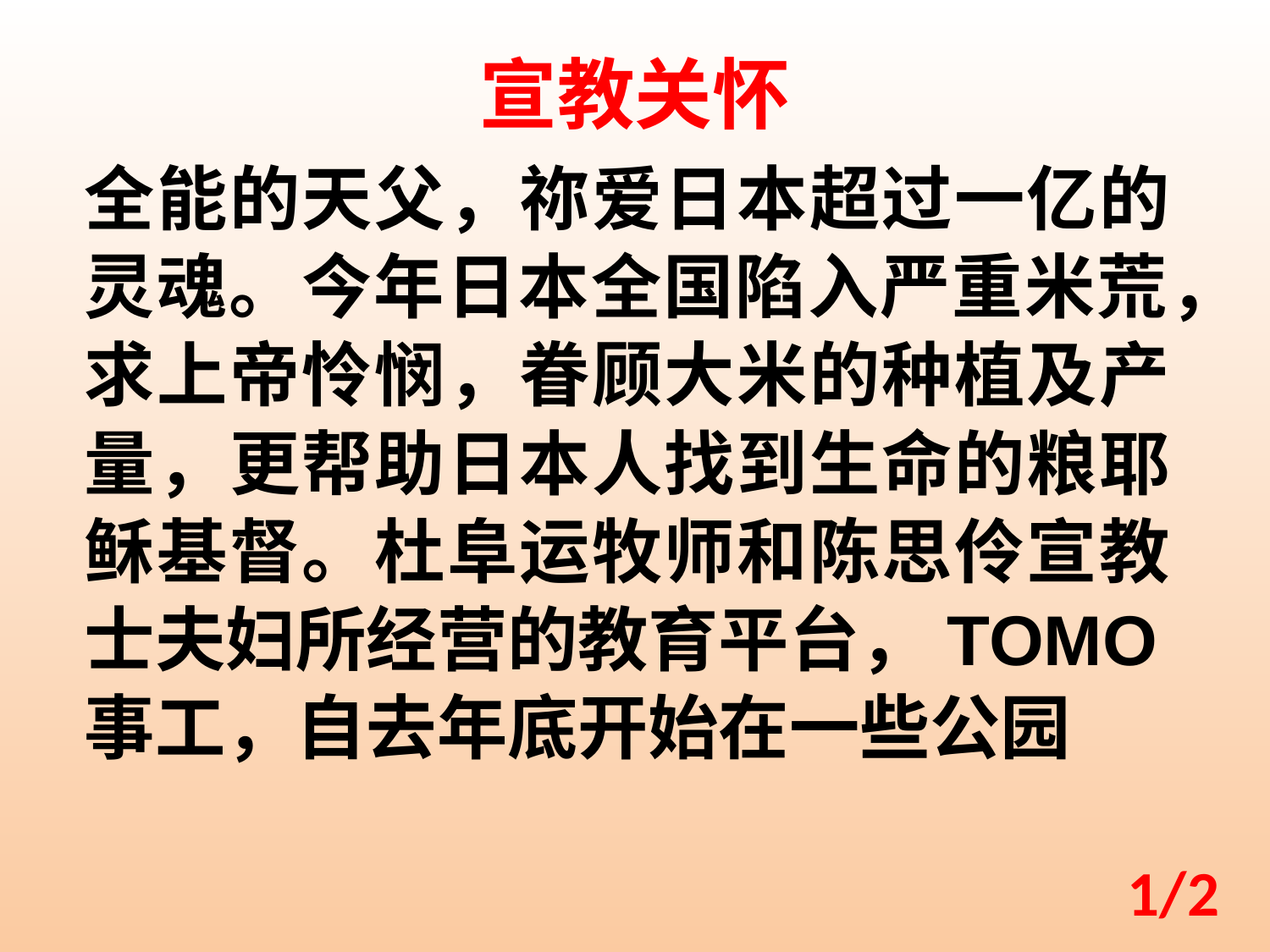

宣教关怀
全能的天父，祢爱日本超过一亿的灵魂。今年日本全国陷入严重米荒，求上帝怜悯，眷顾大米的种植及产量，更帮助日本人找到生命的粮耶稣基督。杜阜运牧师和陈思伶宣教士夫妇所经营的教育平台，TOMO事工，自去年底开始在一些公园
1/2